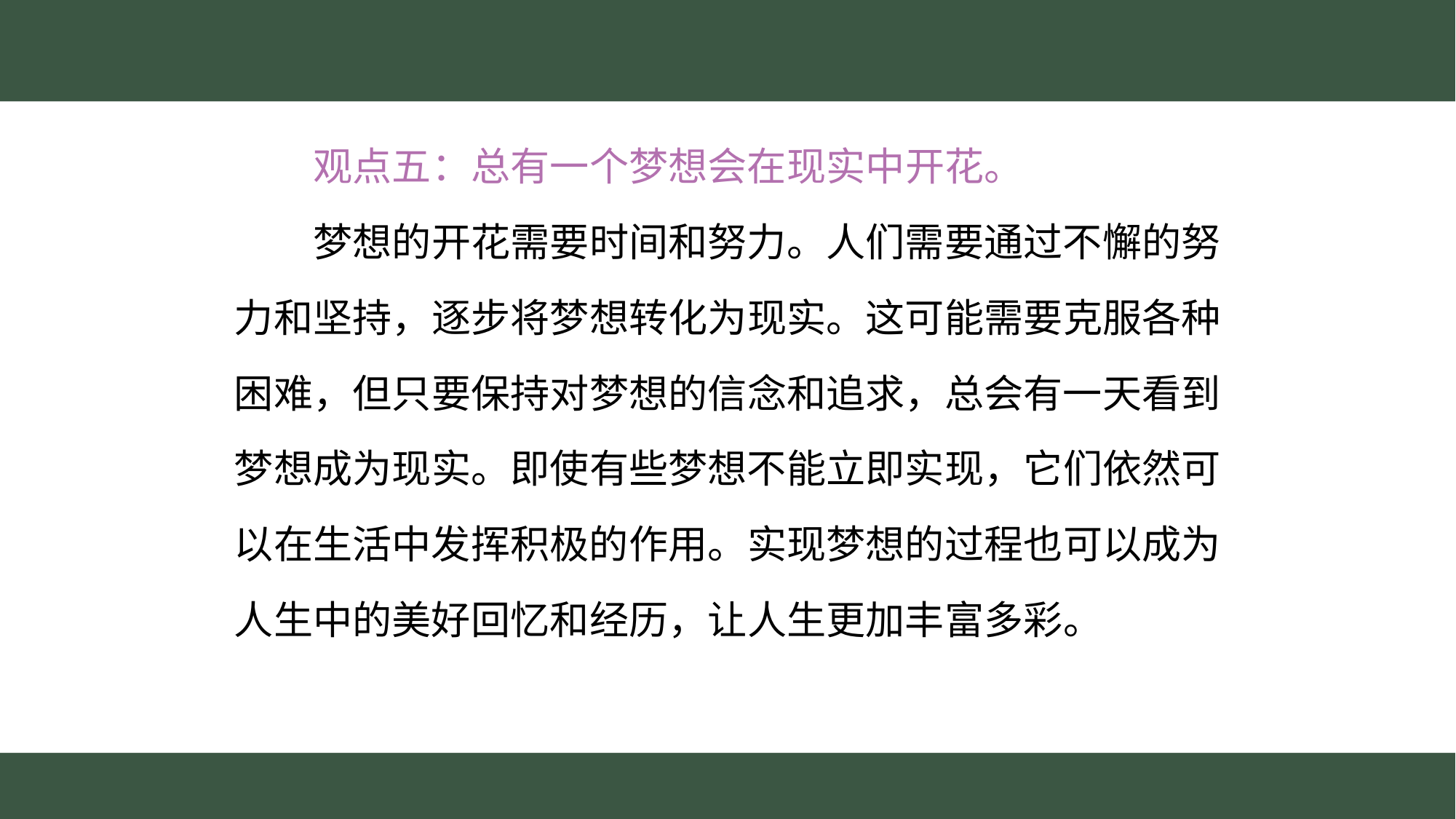

观点五：总有一个梦想会在现实中开花。
　　梦想的开花需要时间和努力。人们需要通过不懈的努
力和坚持，逐步将梦想转化为现实。这可能需要克服各种
困难，但只要保持对梦想的信念和追求，总会有一天看到
梦想成为现实。即使有些梦想不能立即实现，它们依然可
以在生活中发挥积极的作用。实现梦想的过程也可以成为
人生中的美好回忆和经历，让人生更加丰富多彩。